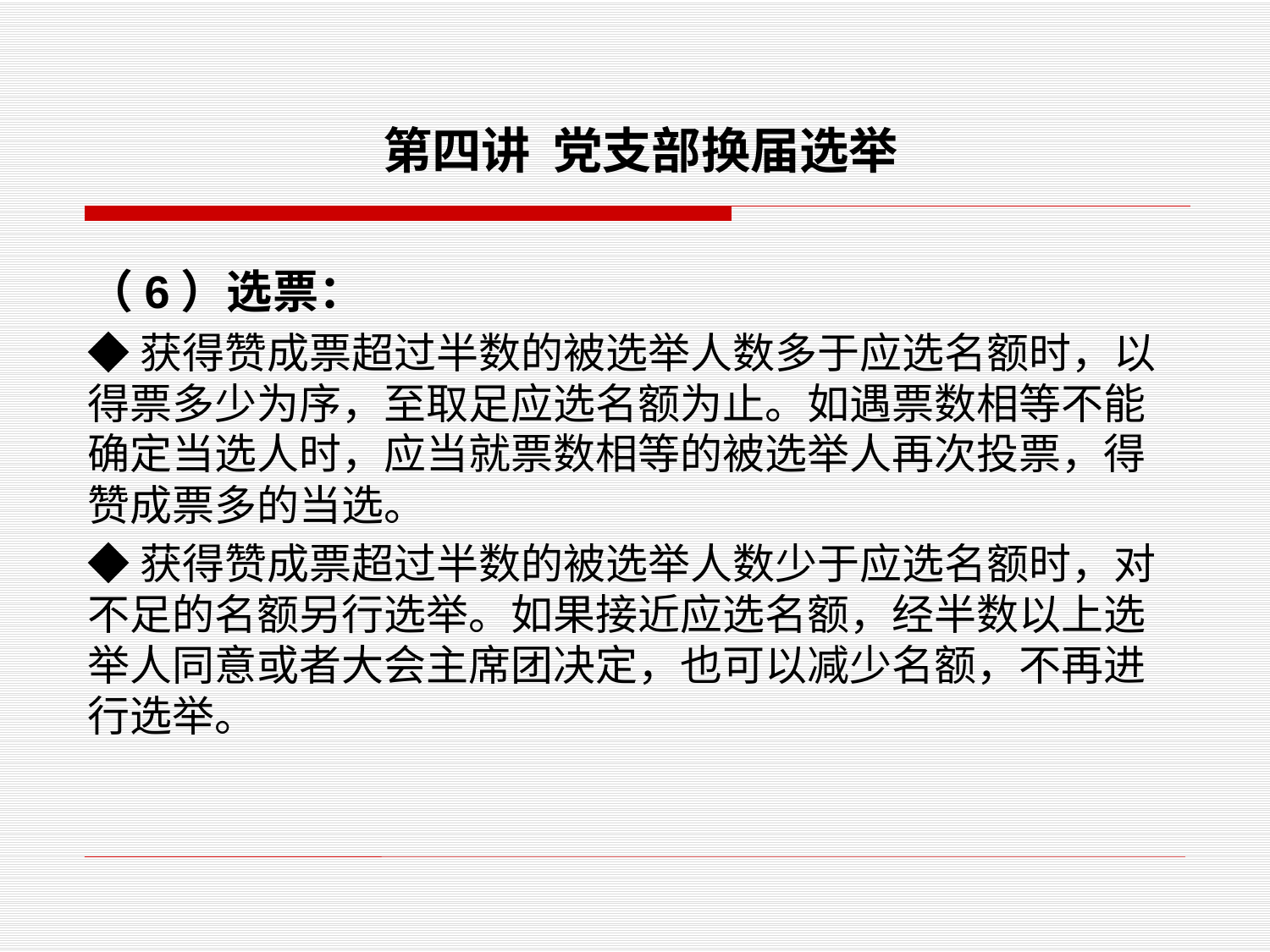

# 第四讲  党支部换届选举
（6）选票：
◆获得赞成票超过半数的被选举人数多于应选名额时，以得票多少为序，至取足应选名额为止。如遇票数相等不能确定当选人时，应当就票数相等的被选举人再次投票，得赞成票多的当选。
◆获得赞成票超过半数的被选举人数少于应选名额时，对不足的名额另行选举。如果接近应选名额，经半数以上选举人同意或者大会主席团决定，也可以减少名额，不再进行选举。